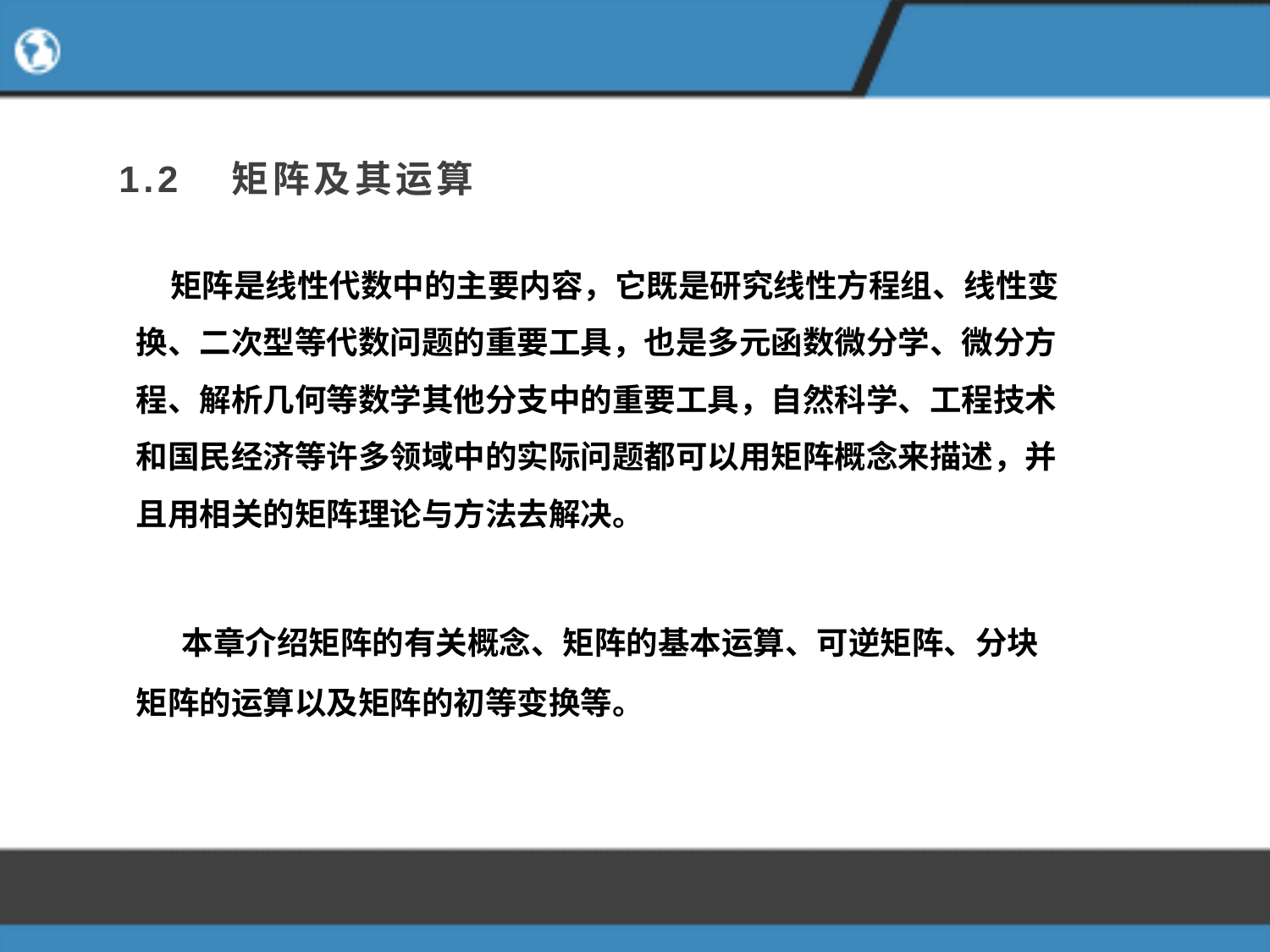

1.2　矩阵及其运算
     矩阵是线性代数中的主要内容，它既是研究线性方程组、线性变换、二次型等代数问题的重要工具，也是多元函数微分学、微分方程、解析几何等数学其他分支中的重要工具，自然科学、工程技术和国民经济等许多领域中的实际问题都可以用矩阵概念来描述，并且用相关的矩阵理论与方法去解决。
   本章介绍矩阵的有关概念、矩阵的基本运算、可逆矩阵、分块矩阵的运算以及矩阵的初等变换等。